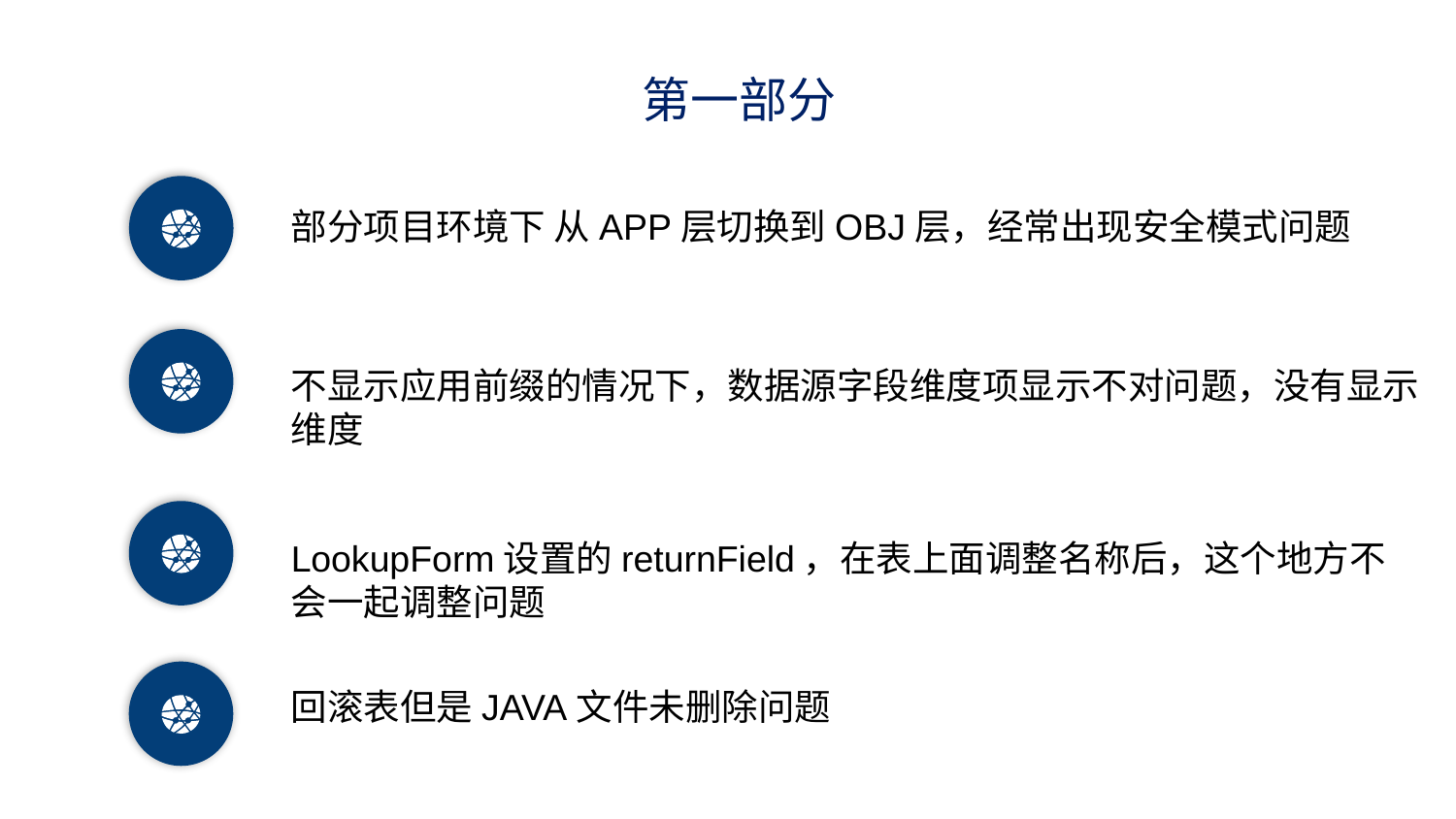

第一部分

部分项目环境下 从APP层切换到OBJ层，经常出现安全模式问题

不显示应用前缀的情况下，数据源字段维度项显示不对问题，没有显示维度

LookupForm设置的returnField，在表上面调整名称后，这个地方不会一起调整问题

回滚表但是JAVA文件未删除问题